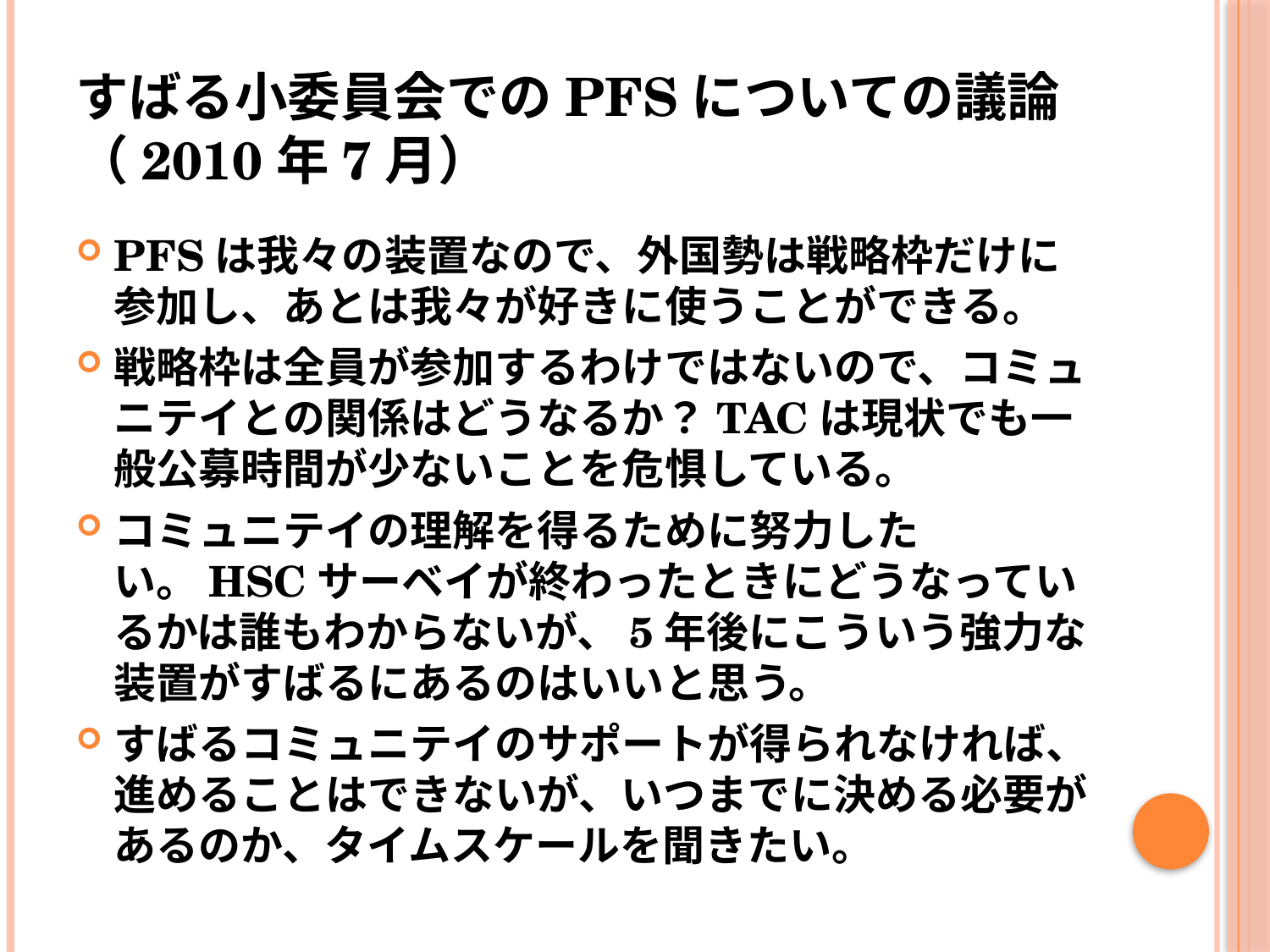

# すばる小委員会でのPFSについての議論（2010年7月）
PFSは我々の装置なので、外国勢は戦略枠だけに参加し、あとは我々が好きに使うことができる。
戦略枠は全員が参加するわけではないので、コミュニテイとの関係はどうなるか？TACは現状でも一般公募時間が少ないことを危惧している。
コミュニテイの理解を得るために努力したい。HSCサーベイが終わったときにどうなっているかは誰もわからないが、5年後にこういう強力な装置がすばるにあるのはいいと思う。
すばるコミュニテイのサポートが得られなければ、進めることはできないが、いつまでに決める必要があるのか、タイムスケールを聞きたい。